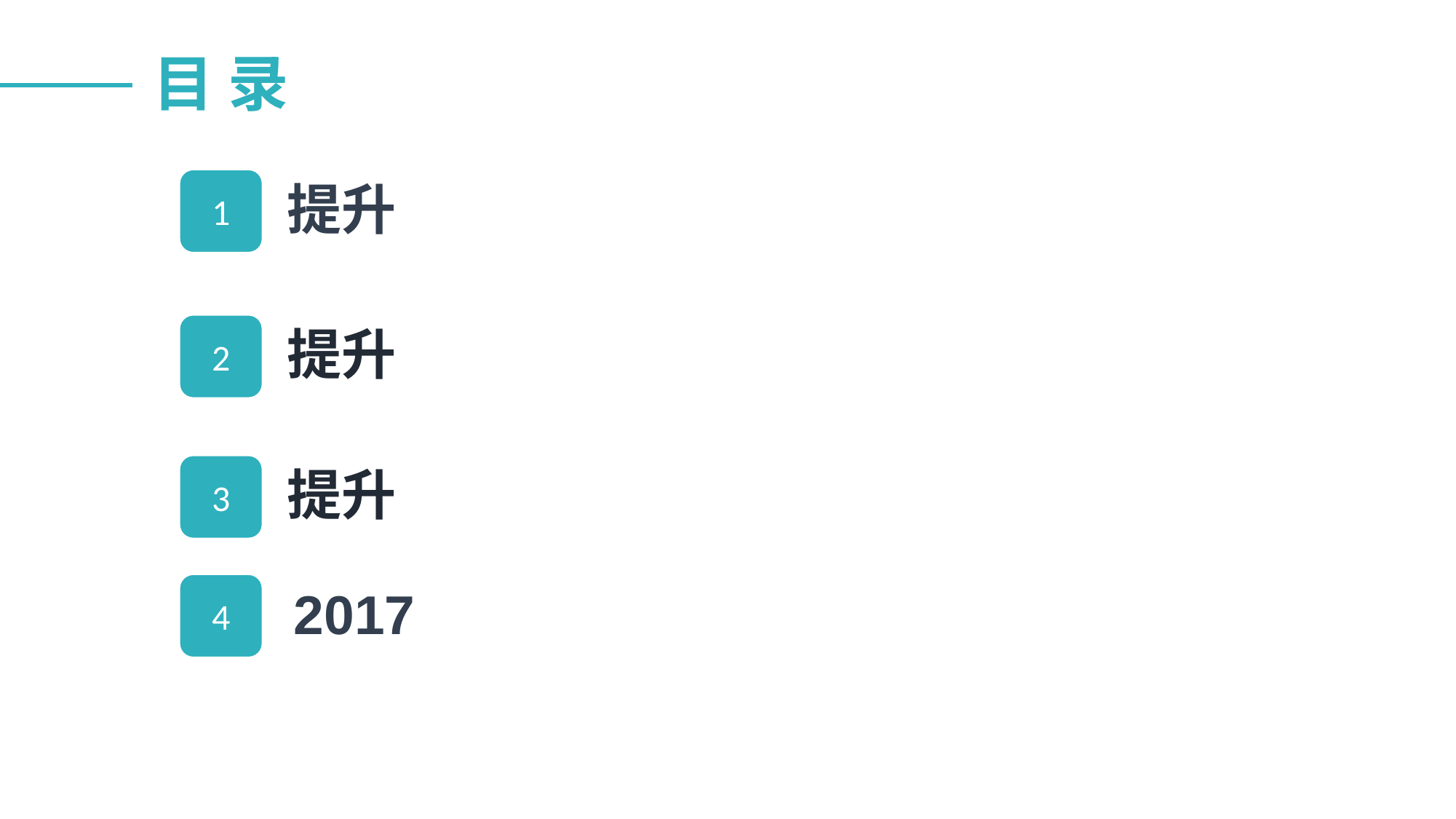

目 录
提升
1
2
提升
3
提升
4
2017